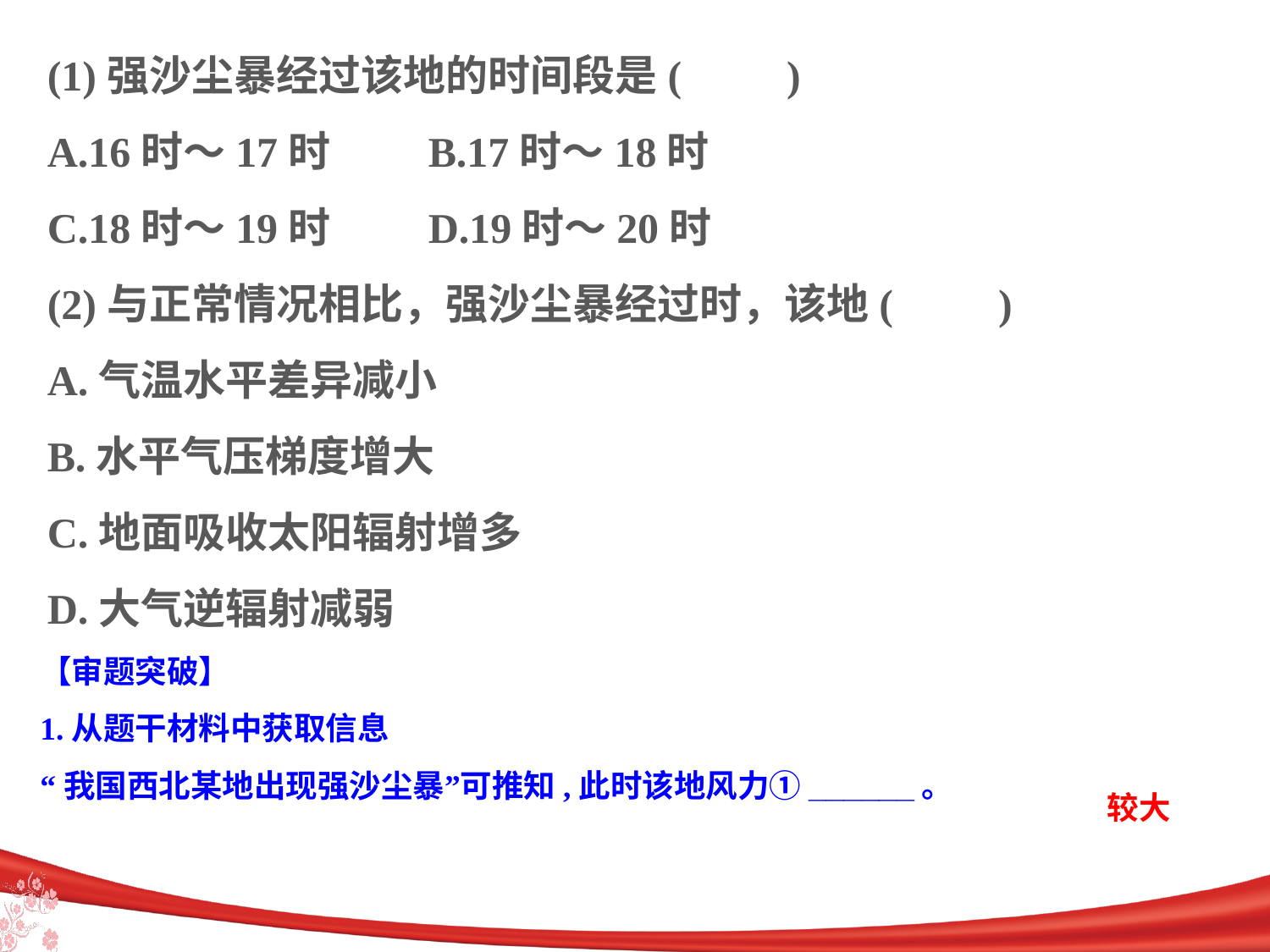

(1)强沙尘暴经过该地的时间段是(　　)
A.16时～17时  	B.17时～18时
C.18时～19时  	D.19时～20时
(2)与正常情况相比，强沙尘暴经过时，该地(　　)
A.气温水平差异减小
B.水平气压梯度增大
C.地面吸收太阳辐射增多
D.大气逆辐射减弱
【审题突破】
1.从题干材料中获取信息
“我国西北某地出现强沙尘暴”可推知,此时该地风力①______。
较大